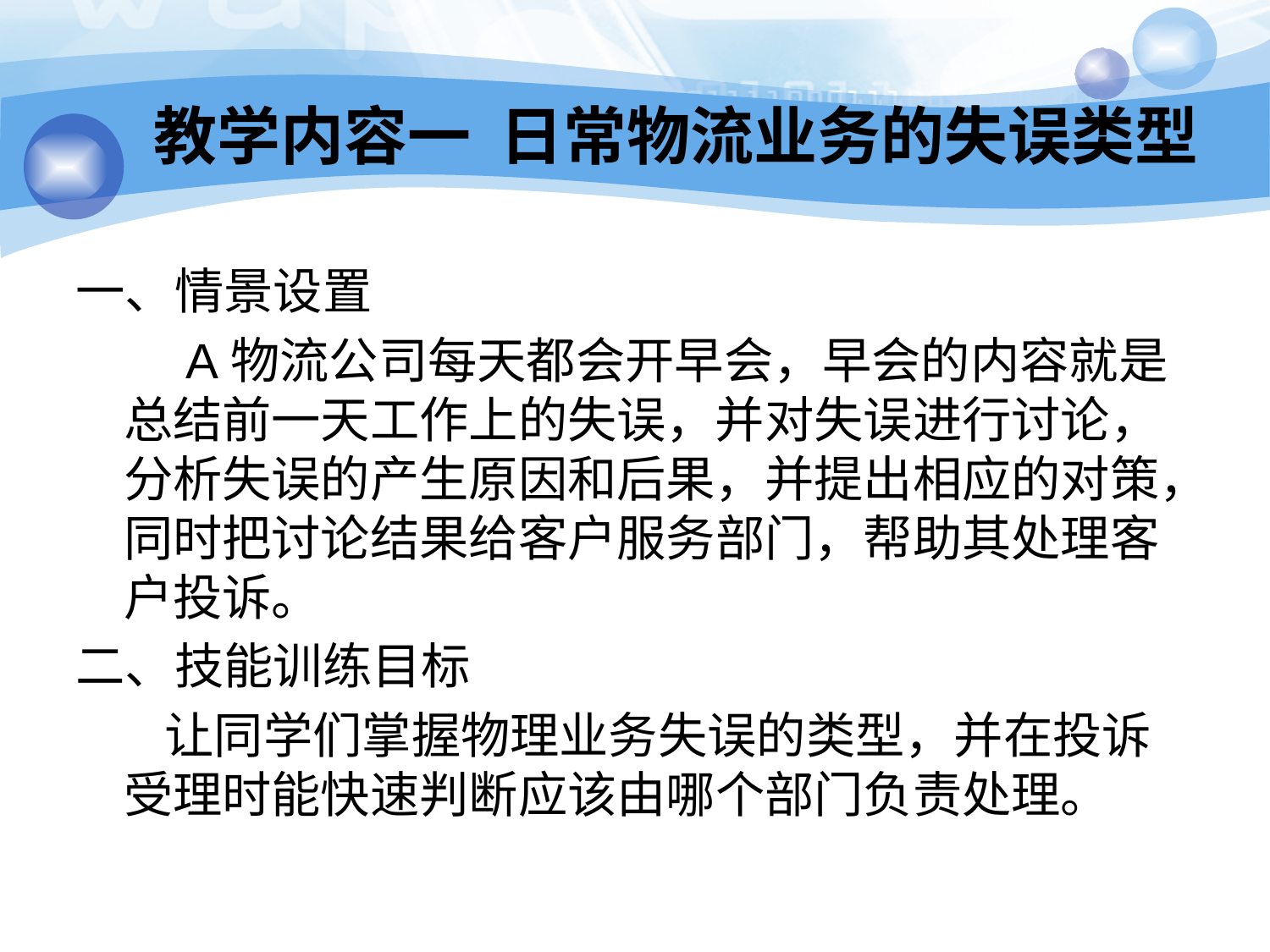

教学内容一  日常物流业务的失误类型
一、情景设置
        A物流公司每天都会开早会，早会的内容就是总结前一天工作上的失误，并对失误进行讨论，分析失误的产生原因和后果，并提出相应的对策，同时把讨论结果给客户服务部门，帮助其处理客户投诉。
二、技能训练目标
       让同学们掌握物理业务失误的类型，并在投诉受理时能快速判断应该由哪个部门负责处理。